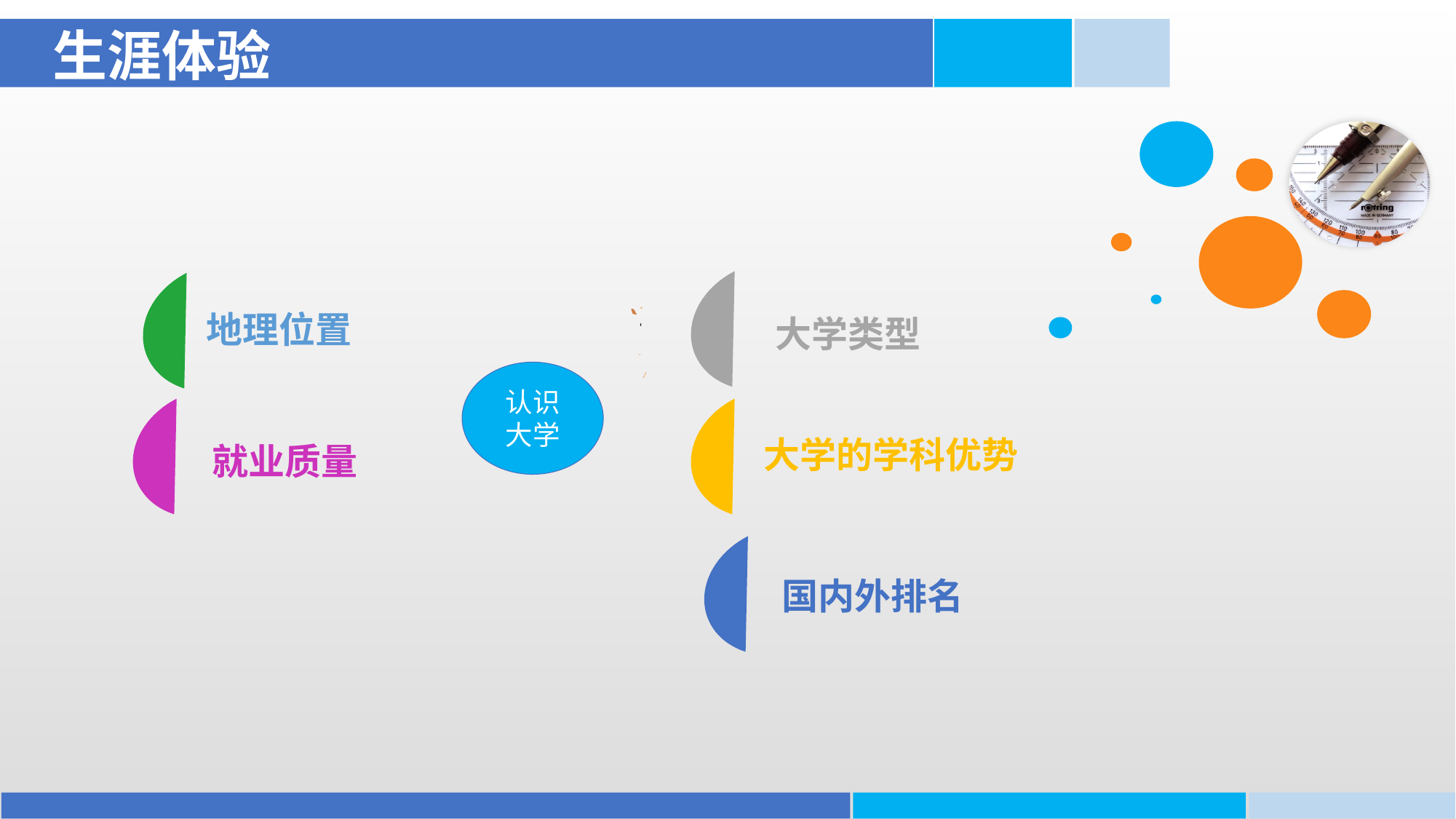

生涯体验

地理位置
大学类型
认识大学

大学的学科优势
就业质量

国内外排名